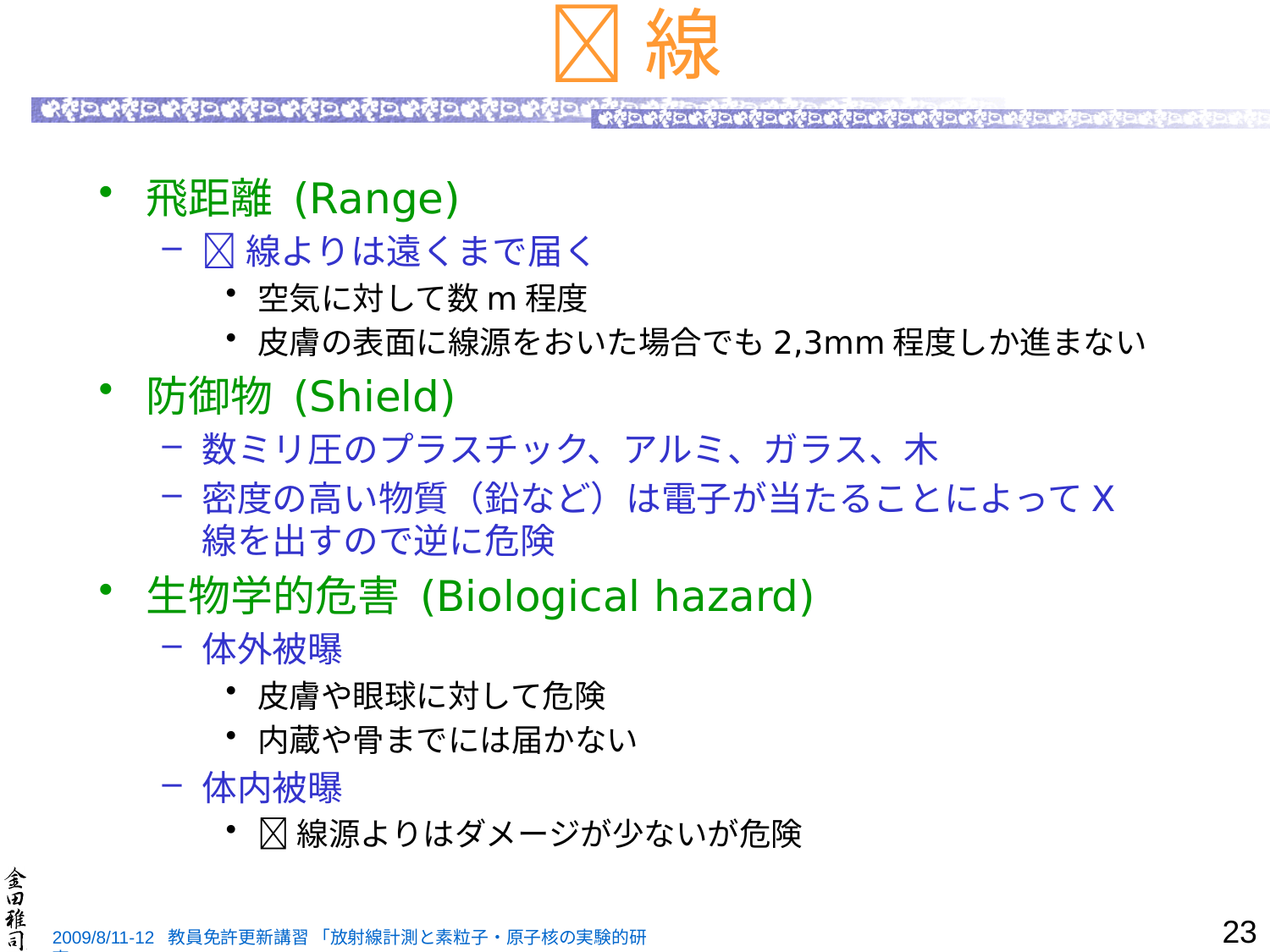

# β線
飛距離 (Range)
α線よりは遠くまで届く
空気に対して数m程度
皮膚の表面に線源をおいた場合でも2,3mm程度しか進まない
防御物 (Shield)
数ミリ圧のプラスチック、アルミ、ガラス、木
密度の高い物質（鉛など）は電子が当たることによってX線を出すので逆に危険
生物学的危害 (Biological hazard)
体外被曝
皮膚や眼球に対して危険
内蔵や骨までには届かない
体内被曝
α線源よりはダメージが少ないが危険

23
2009/8/11-12  教員免許更新講習 「放射線計測と素粒子・原子核の実験的研究」